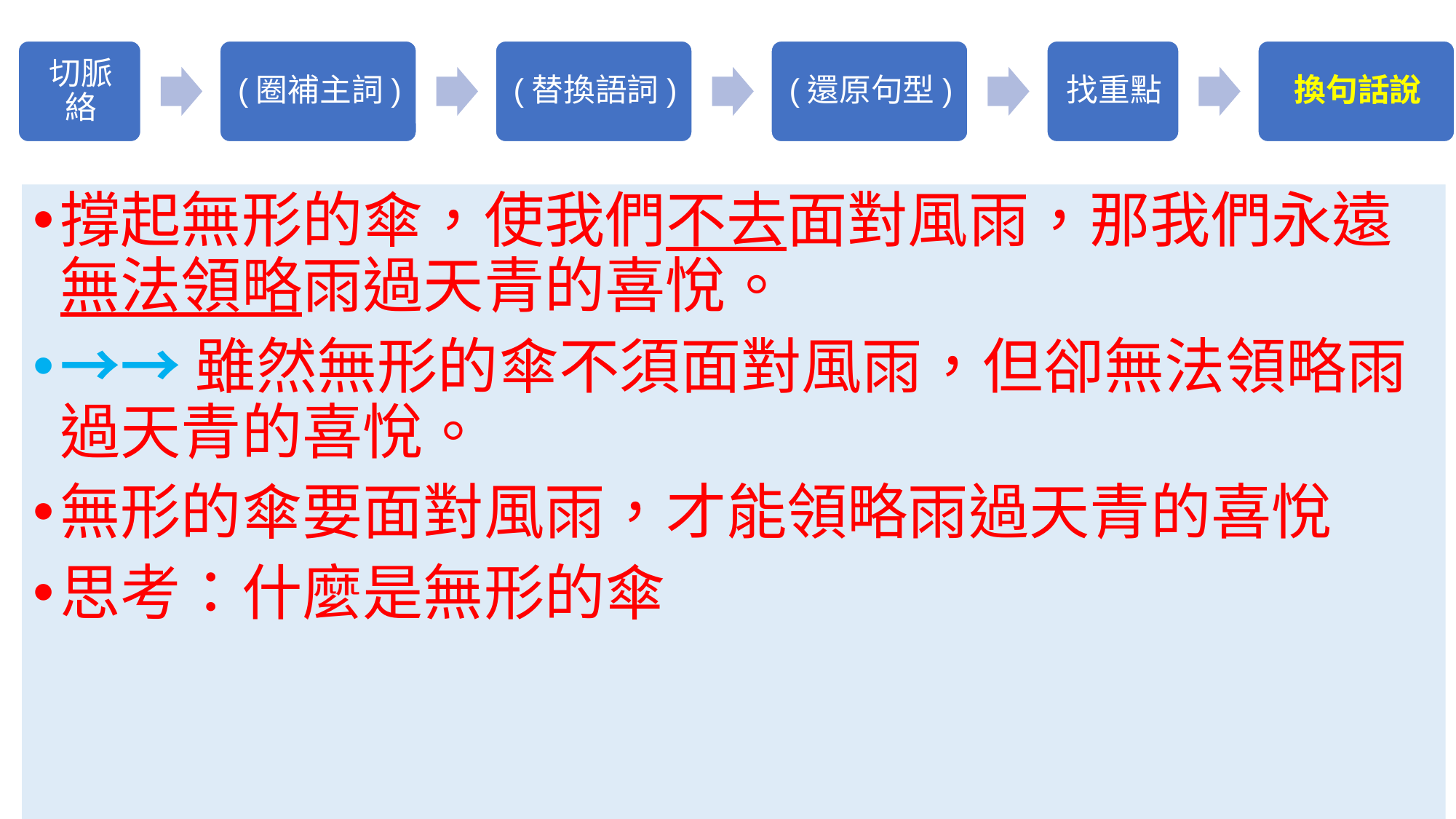

切脈絡

(圈補主詞)

(替換語詞)

(還原句型)

找重點

換句話說
撐起無形的傘，使我們不去面對風雨，那我們永遠無法領略雨過天青的喜悅。
→→雖然無形的傘不須面對風雨，但卻無法領略雨過天青的喜悅。
無形的傘要面對風雨，才能領略雨過天青的喜悅
思考：什麼是無形的傘